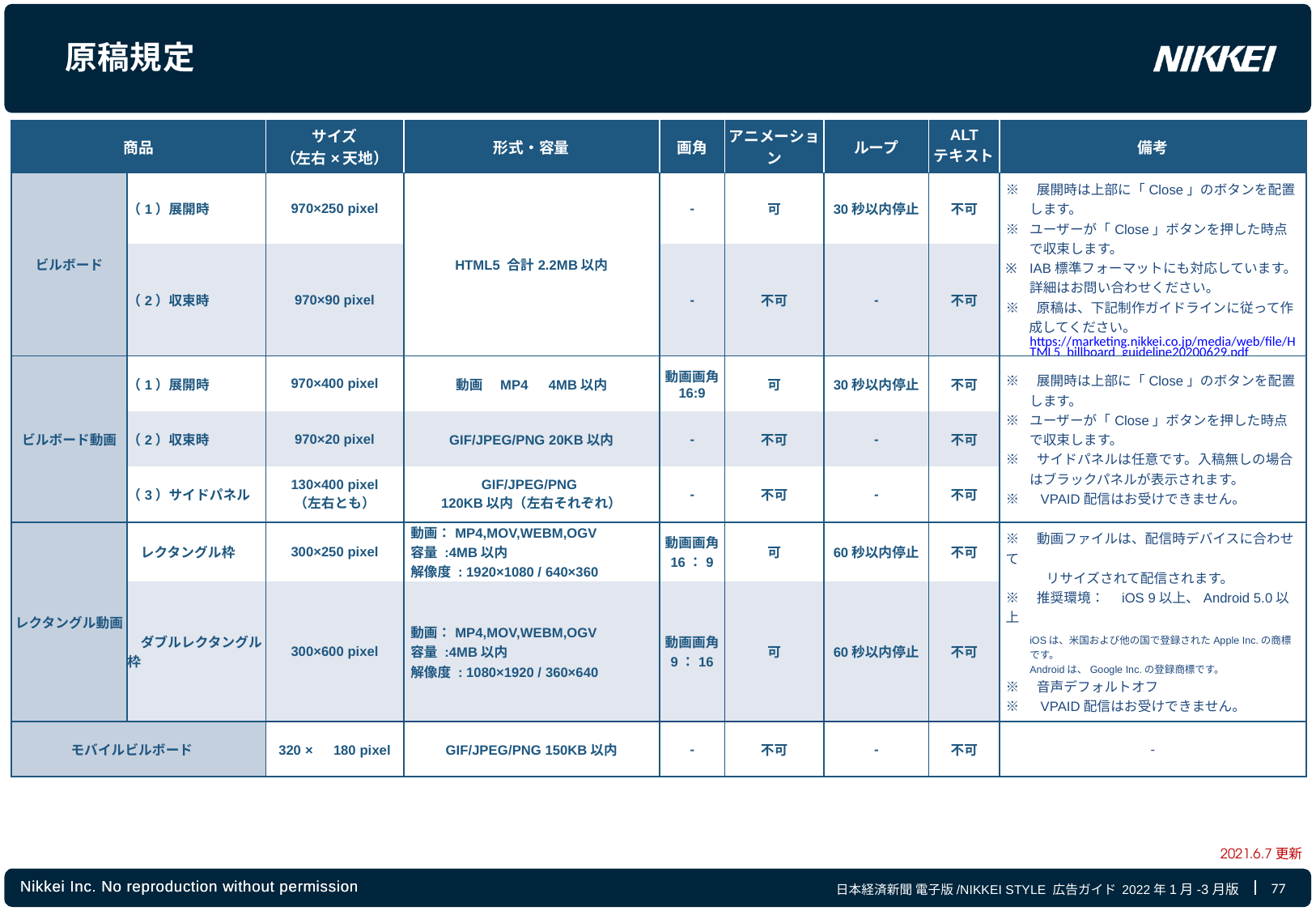

# 原稿規定
| 商品 |  | サイズ （左右×天地） | 形式・容量 | 画角 | アニメーション | ループ | ALT テキスト | 備考 |
| --- | --- | --- | --- | --- | --- | --- | --- | --- |
| ビルボード | （1）展開時 | 970×250 pixel | HTML5 合計2.2MB以内 | - | 可 | 30秒以内停止 | 不可 | ※　展開時は上部に「Close」のボタンを配置します。 ※ ユーザーが「Close」ボタンを押した時点で収束します。 ※ IAB標準フォーマットにも対応しています。詳細はお問い合わせください。 ※　原稿は、下記制作ガイドラインに従って作成してください。 https://marketing.nikkei.co.jp/media/web/file/HTML5\_billboard\_guideline20200629.pdf |
|  | （2）収束時 | 970×90 pixel |  | - | 不可 | - | 不可 |  |
| ビルボード動画 | （1）展開時 | 970×400 pixel | 動画　MP4　4MB以内 | 動画画角 16:9 | 可 | 30秒以内停止 | 不可 | ※　展開時は上部に「Close」のボタンを配置します。 ※ ユーザーが「Close」ボタンを押した時点で収束します。 ※　サイドパネルは任意です。入稿無しの場合はブラックパネルが表示されます。 ※　VPAID配信はお受けできません。 |
|  | （2）収束時 | 970×20 pixel | GIF/JPEG/PNG 20KB以内 | - | 不可 | - | 不可 |  |
|  | （3）サイドパネル | 130×400 pixel （左右とも） | GIF/JPEG/PNG  120KB以内（左右それぞれ） | - | 不可 | - | 不可 |  |
| レクタングル動画 | レクタングル枠 | 300×250 pixel | 動画：MP4,MOV,WEBM,OGV  容量 :4MB以内  解像度 : 1920×1080 / 640×360 | 動画画角 16：9 | 可 | 60秒以内停止 | 不可 | ※　動画ファイルは、配信時デバイスに合わせて　　 　　　リサイズされて配信されます。 ※　推奨環境：　iOS 9以上、Android 5.0以上 iOSは、米国および他の国で登録されたApple Inc.の商標です。 Androidは、Google Inc.の登録商標です。 ※　音声デフォルトオフ ※　VPAID配信はお受けできません。 |
|  | ダブルレクタングル枠 | 300×600 pixel | 動画：MP4,MOV,WEBM,OGV  容量 :4MB以内  解像度 : 1080×1920 / 360×640 | 動画画角 9：16 | 可 | 60秒以内停止 | 不可 |  |
| モバイルビルボード |  | 320 ×　180 pixel | GIF/JPEG/PNG 150KB以内 | - | 不可 | - | 不可 | - |
2021.6.7更新